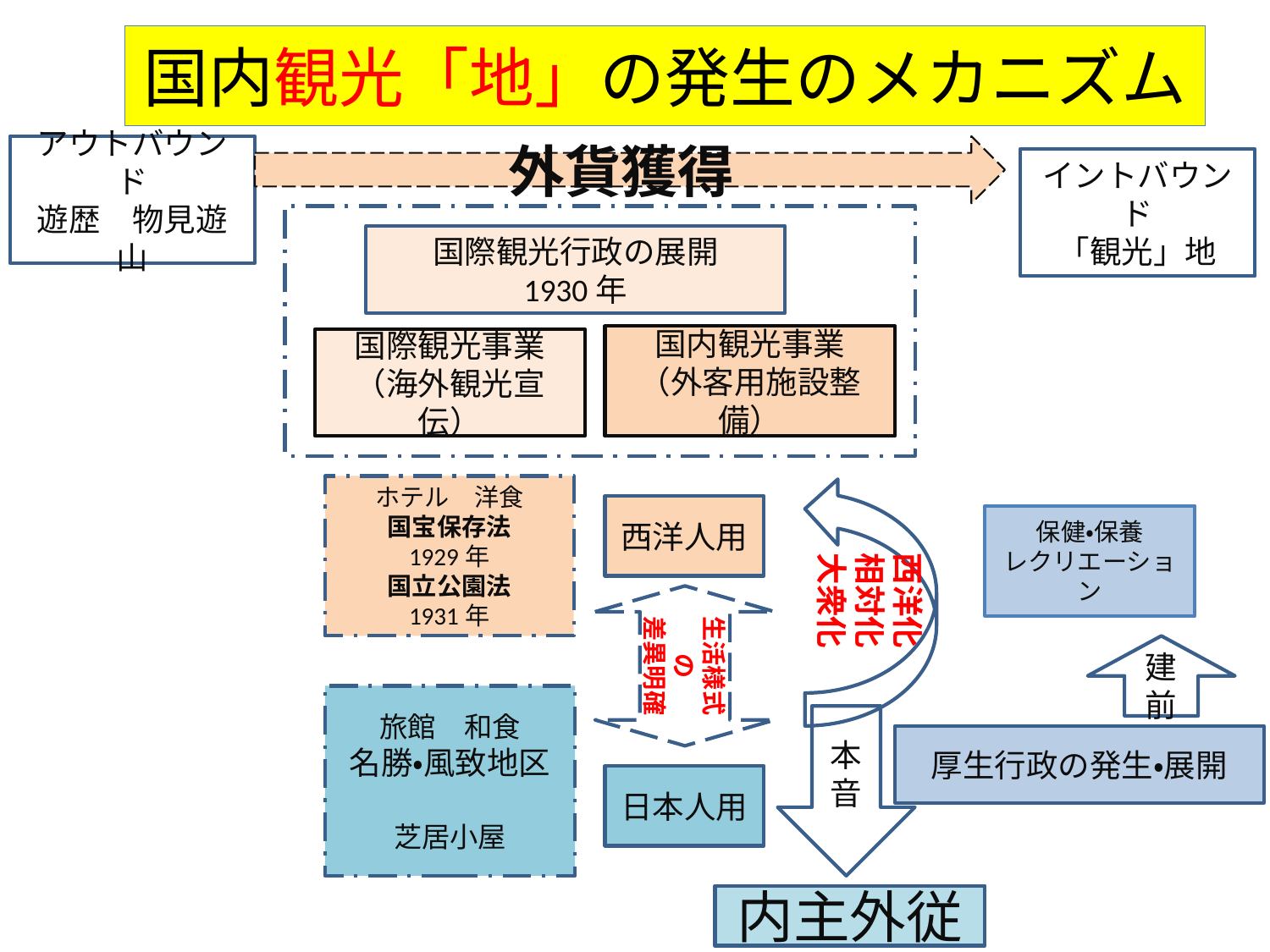

# 国内観光「地」の発生のメカニズム
アウトバウンド
遊歴　物見遊山
外貨獲得
イントバウンド
「観光」地

国際観光行政の展開
1930年
国内観光事業
（外客用施設整備）
国際観光事業
（海外観光宣伝）
ホテル　洋食
国宝保存法
1929年
国立公園法
1931年
西洋化
相対化
大衆化
西洋人用
保健・保養
レクリエーション
生活様式の
差異明確
建前
旅館　和食
名勝・風致地区
芝居小屋
本音
厚生行政の発生・展開
日本人用
内主外従